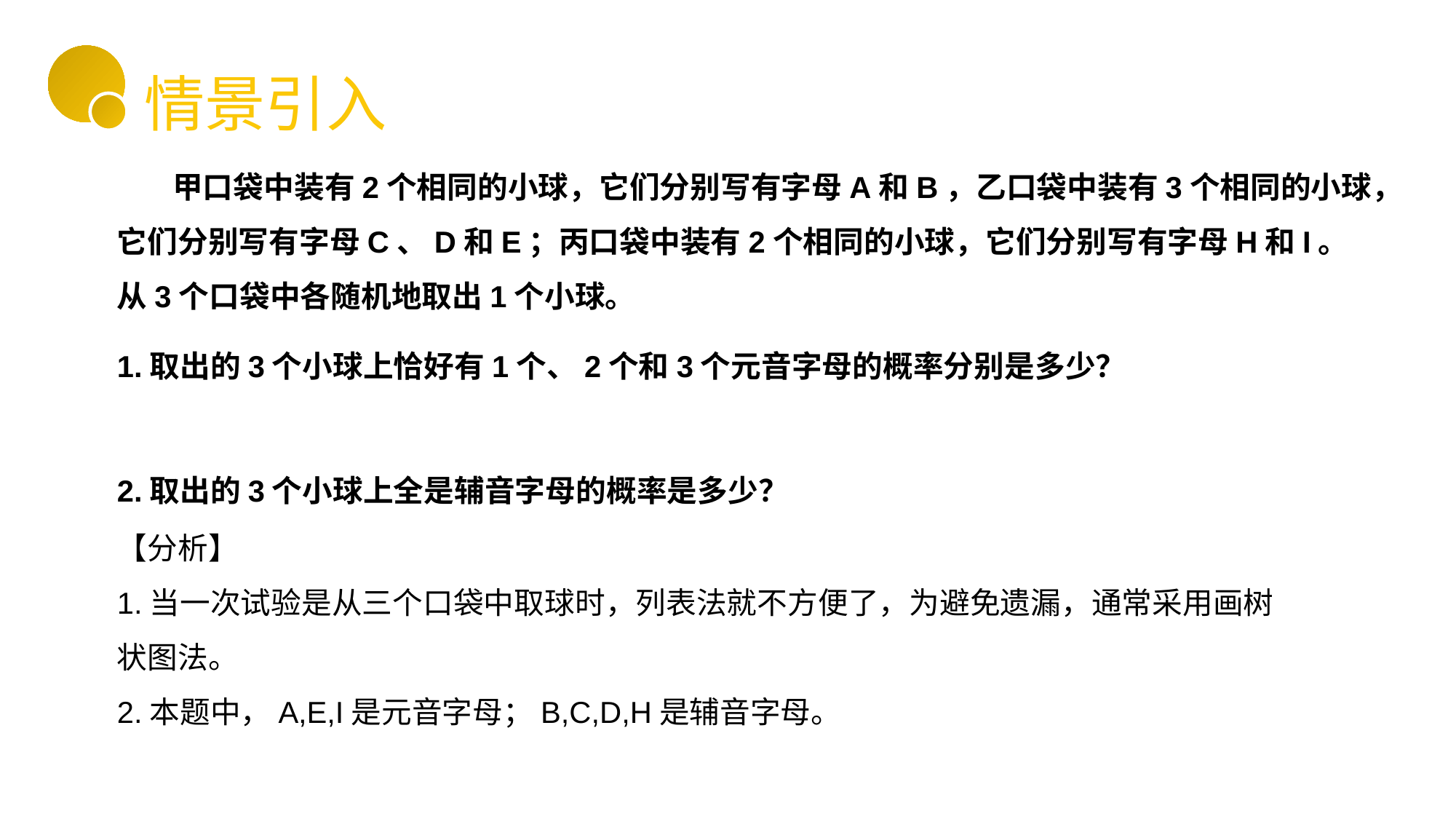

情景引入
       甲口袋中装有2个相同的小球，它们分别写有字母A和B，乙口袋中装有3个相同的小球，它们分别写有字母C、D和E；丙口袋中装有2个相同的小球，它们分别写有字母H和I。 从3个口袋中各随机地取出1个小球。
1.取出的3个小球上恰好有1个、2个和3个元音字母的概率分别是多少？
2.取出的3个小球上全是辅音字母的概率是多少？
【分析】
1.当一次试验是从三个口袋中取球时，列表法就不方便了，为避免遗漏，通常采用画树状图法。
2.本题中，A,E,I是元音字母；B,C,D,H是辅音字母。